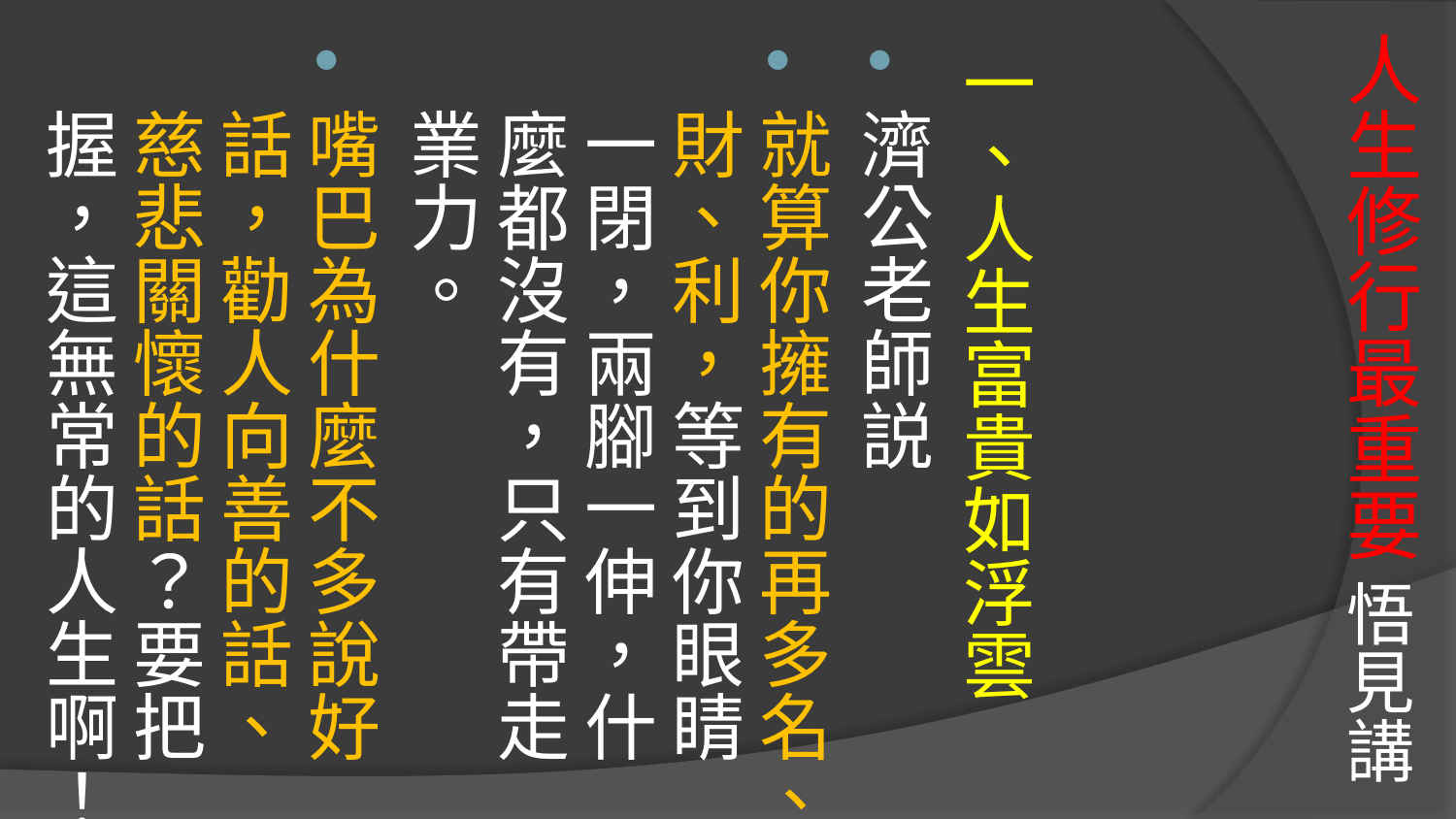

# 人生修行最重要 悟見講
一、人生富貴如浮雲
濟公老師説
就算你擁有的再多名、財、利，等到你眼睛一閉，兩腳一伸，什麼都沒有，只有帶走業力。
嘴巴為什麼不多說好話，勸人向善的話、慈悲關懷的話？要把握，這無常的人生啊！